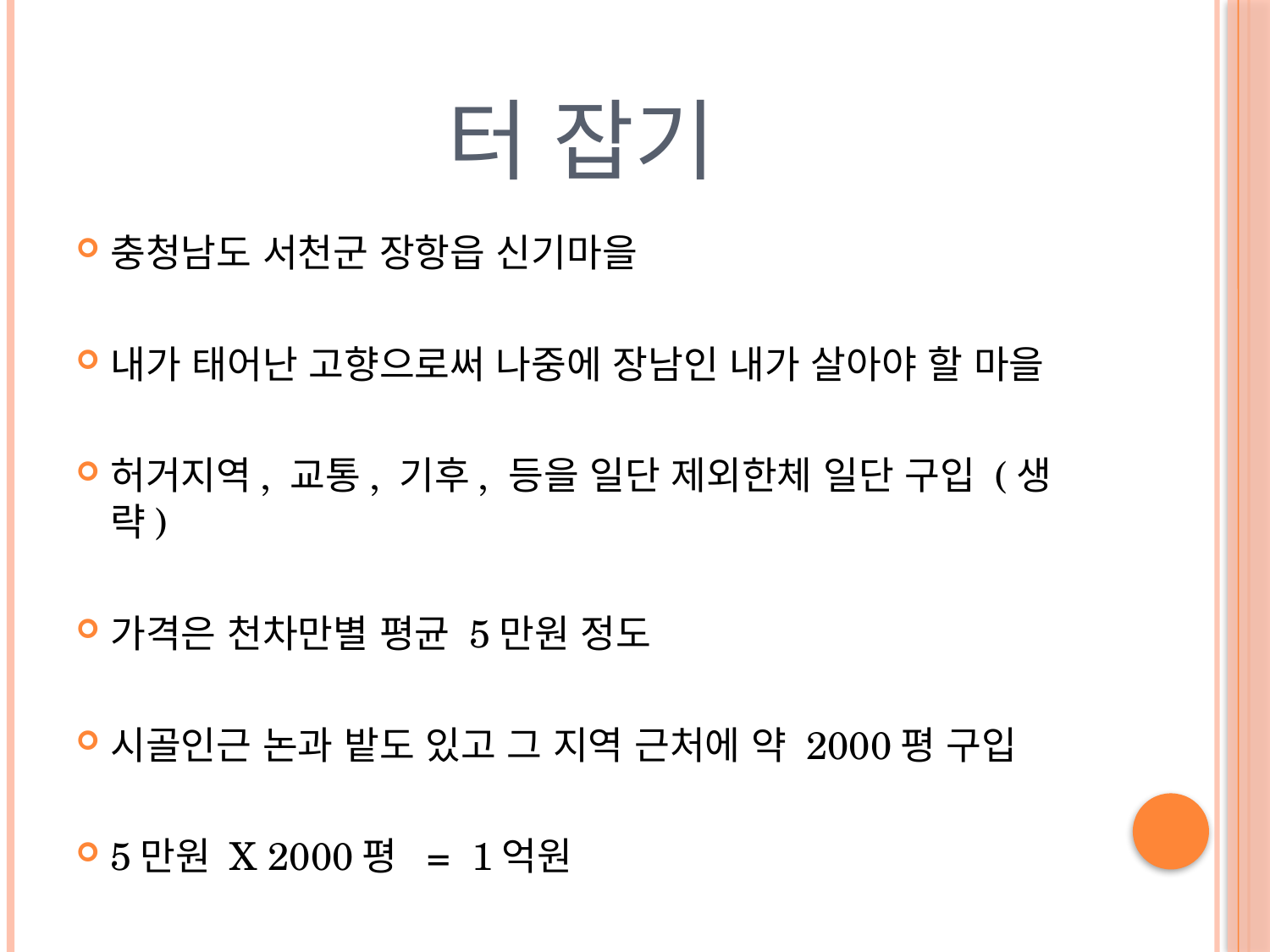

# 터 잡기
충청남도 서천군 장항읍 신기마을

내가 태어난 고향으로써 나중에 장남인 내가 살아야 할 마을

허거지역, 교통, 기후, 등을 일단 제외한체 일단 구입 (생략)

가격은 천차만별 평균 5만원 정도

시골인근 논과 밭도 있고 그 지역 근처에 약 2000평 구입

5만원 X 2000평  =  1억원